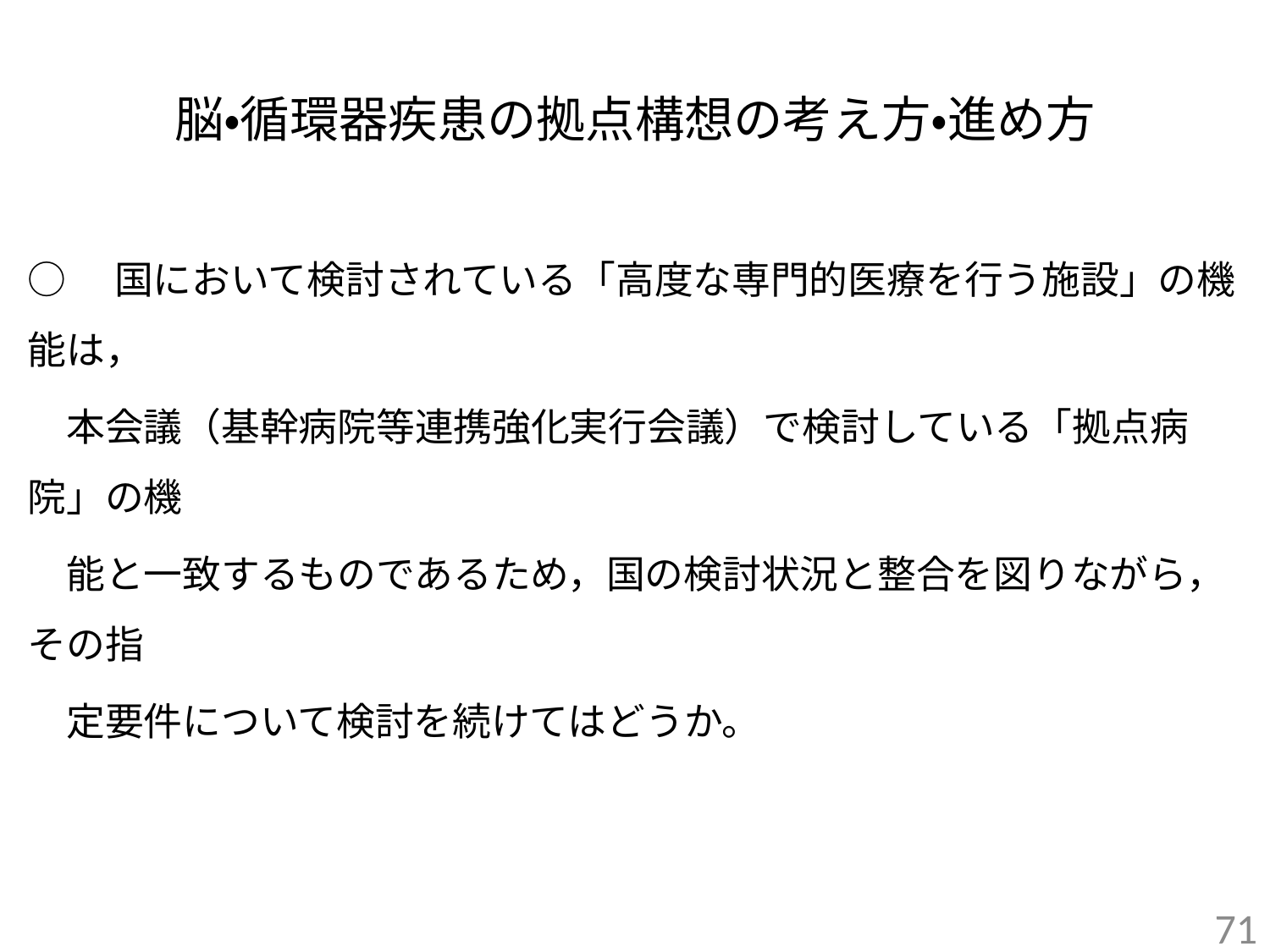

# 脳・循環器疾患の拠点構想の考え方・進め方
○　国において検討されている「高度な専門的医療を行う施設」の機能は，
　本会議（基幹病院等連携強化実行会議）で検討している「拠点病院」の機
　能と一致するものであるため，国の検討状況と整合を図りながら，その指
　定要件について検討を続けてはどうか。
71